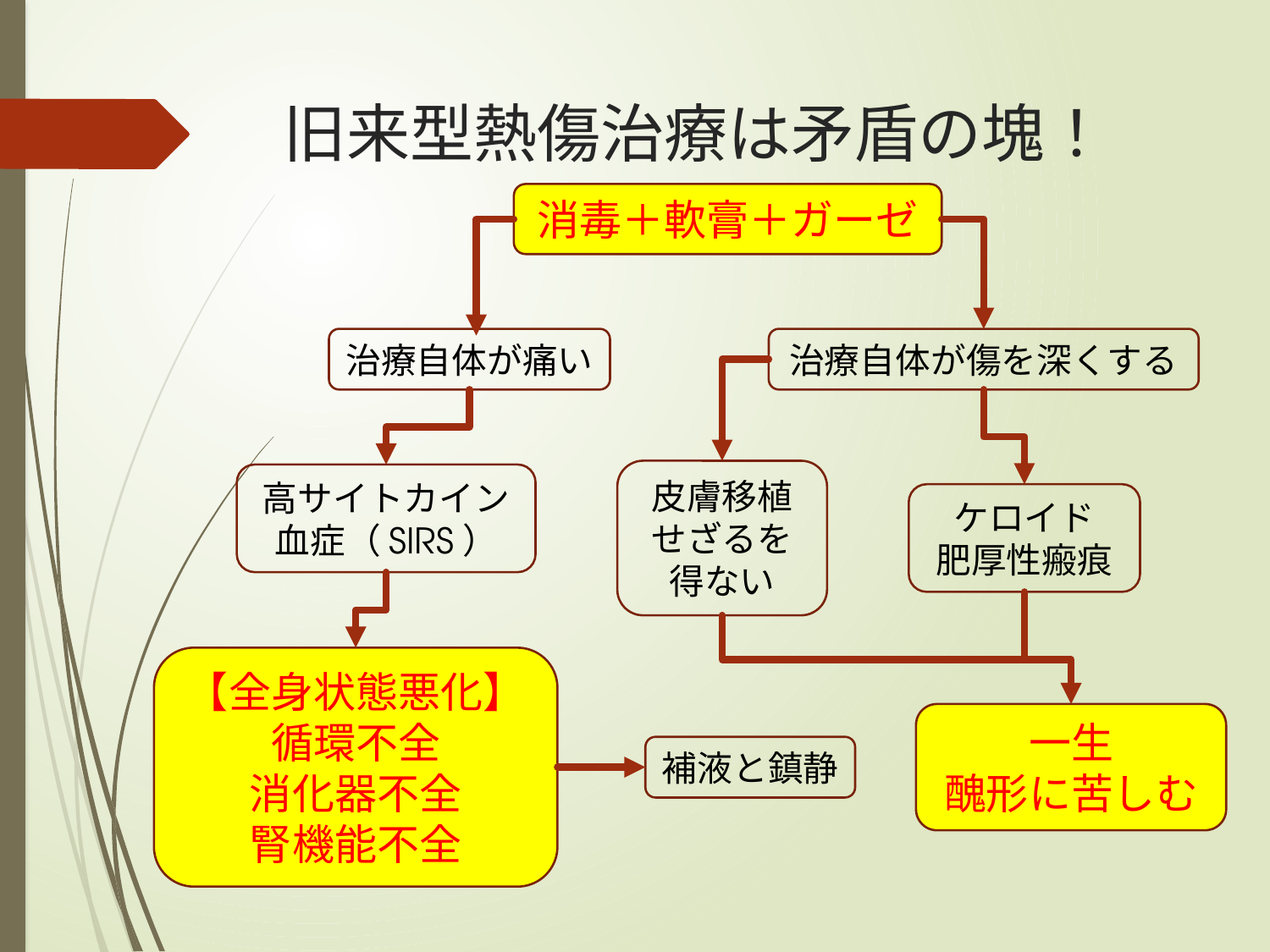

# 旧来型熱傷治療は矛盾の塊！
消毒＋軟膏＋ガーゼ
治療自体が痛い
治療自体が傷を深くする
皮膚移植せざるを得ない
高サイトカイン血症（SIRS）
ケロイド
肥厚性瘢痕
【全身状態悪化】
循環不全
消化器不全
腎機能不全
一生
醜形に苦しむ
補液と鎮静